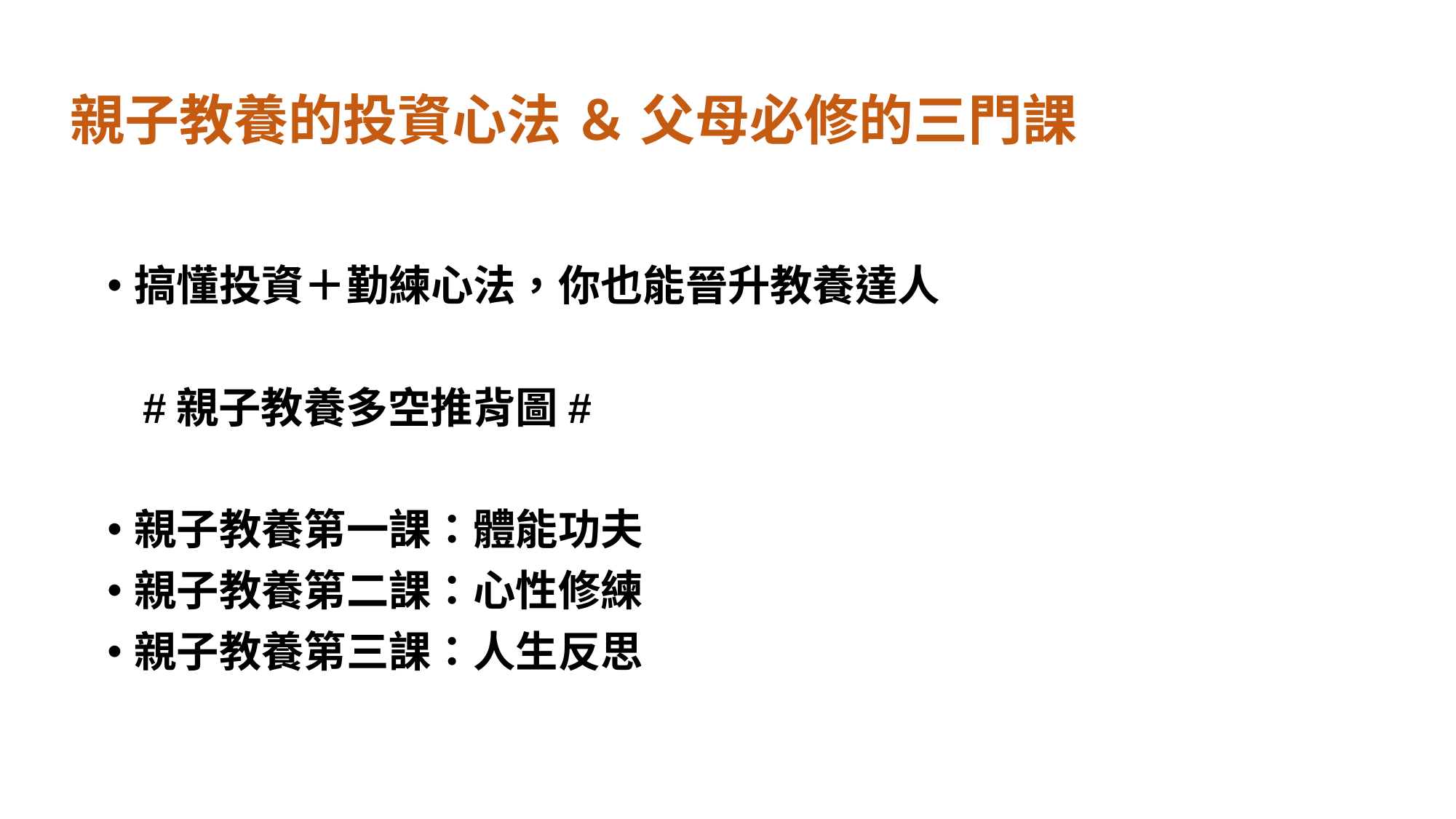

# 親子教養的投資心法 ＆ 父母必修的三門課
搞懂投資＋勤練心法，你也能晉升教養達人

   #親子教養多空推背圖#

親子教養第一課：體能功夫
親子教養第二課：心性修練
親子教養第三課：人生反思